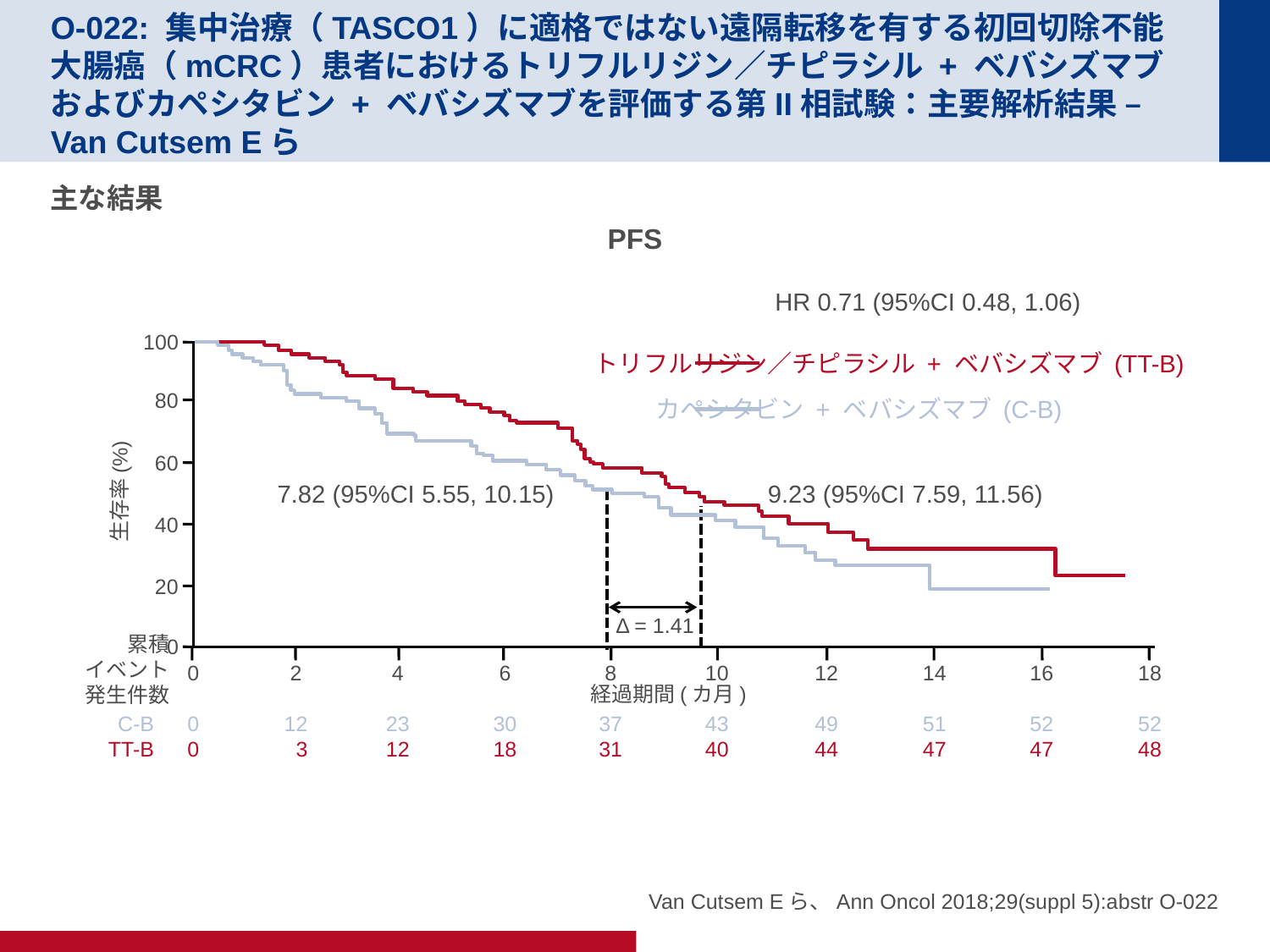

# O-022: 集中治療（TASCO1）に適格ではない遠隔転移を有する初回切除不能大腸癌（mCRC）患者におけるトリフルリジン／チピラシル + ベバシズマブおよびカペシタビン + ベバシズマブを評価する第II相試験：主要解析結果 – Van Cutsem Eら
主な結果
PFS
HR 0.71 (95%CI 0.48, 1.06)
100

トリフルリジン／チピラシル + ベバシズマブ (TT-B)

80
カペシタビン + ベバシズマブ (C-B)

60

7.82 (95%CI 5.55, 10.15)
9.23 (95%CI 7.59, 11.56)
生存率(%)
40

20

Δ = 1.41
累積
イベント
発生件数
0

0

0
0
2

12
3
4

23
12
6

30
18

8

37
31
10

43
40
12

49
44
14

51
47
16

52
47
18

52
48
経過期間(カ月)

C-B
TT-B
Van Cutsem Eら、Ann Oncol 2018;29(suppl 5):abstr O-022